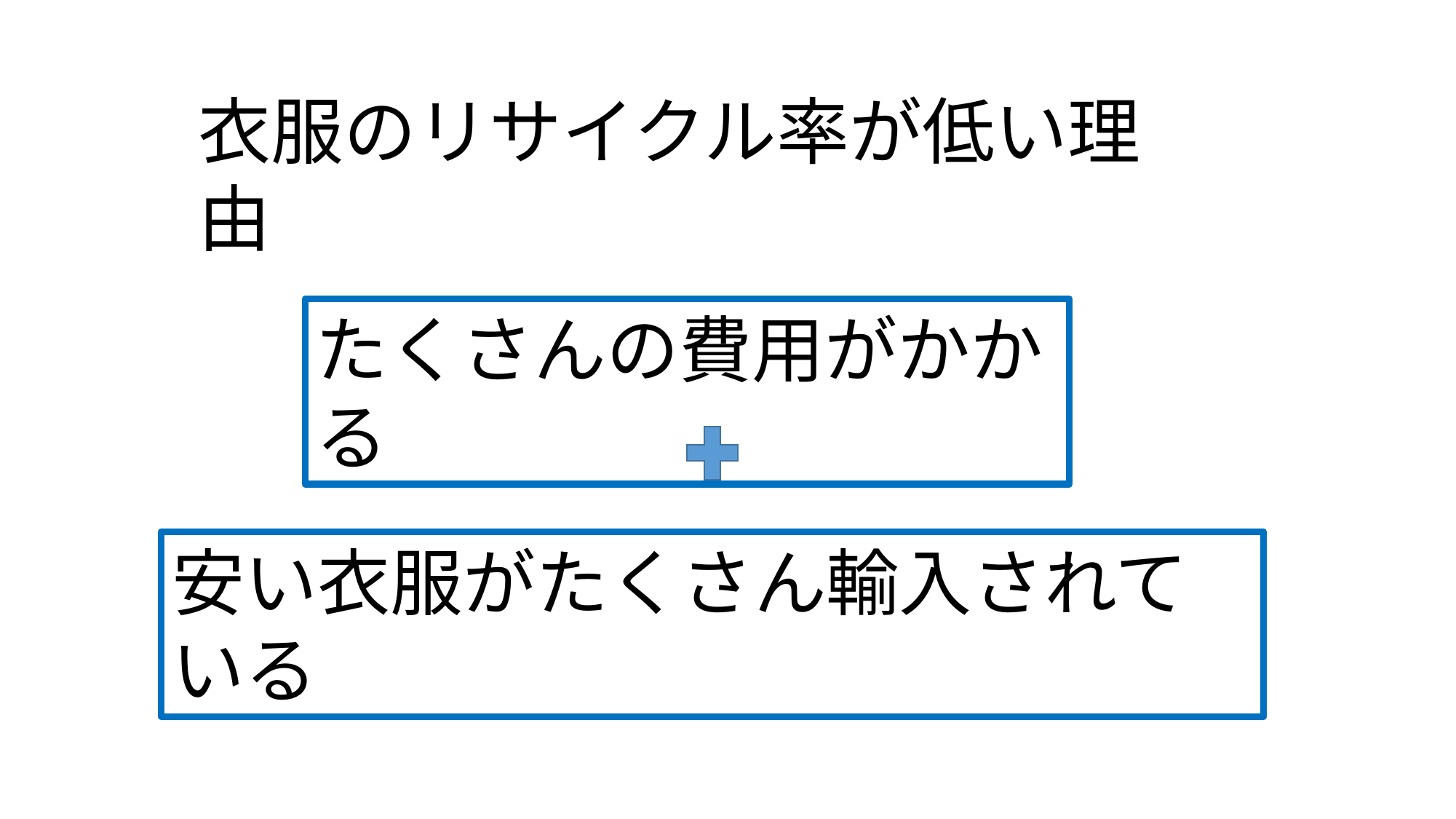

衣服のリサイクル率が低い理由
たくさんの費用がかかる

安い衣服がたくさん輸入されている